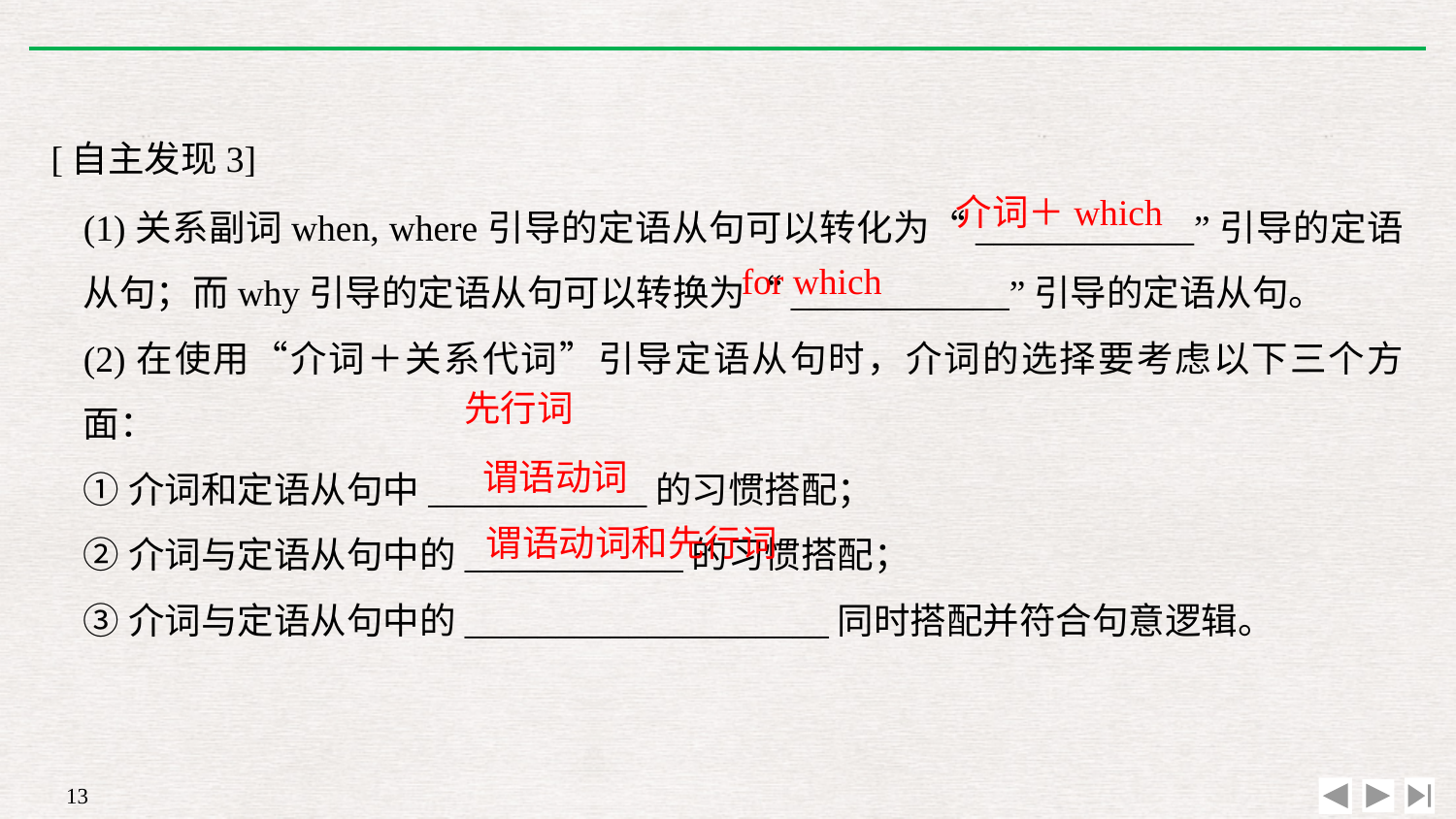

[自主发现3]
(1)关系副词when, where引导的定语从句可以转化为“____________”引导的定语从句；而why引导的定语从句可以转换为“____________”引导的定语从句。
(2)在使用“介词＋关系代词”引导定语从句时，介词的选择要考虑以下三个方面：
①介词和定语从句中____________的习惯搭配；
②介词与定语从句中的____________的习惯搭配；
③介词与定语从句中的____________________同时搭配并符合句意逻辑。
介词＋which
for which
先行词
谓语动词
谓语动词和先行词